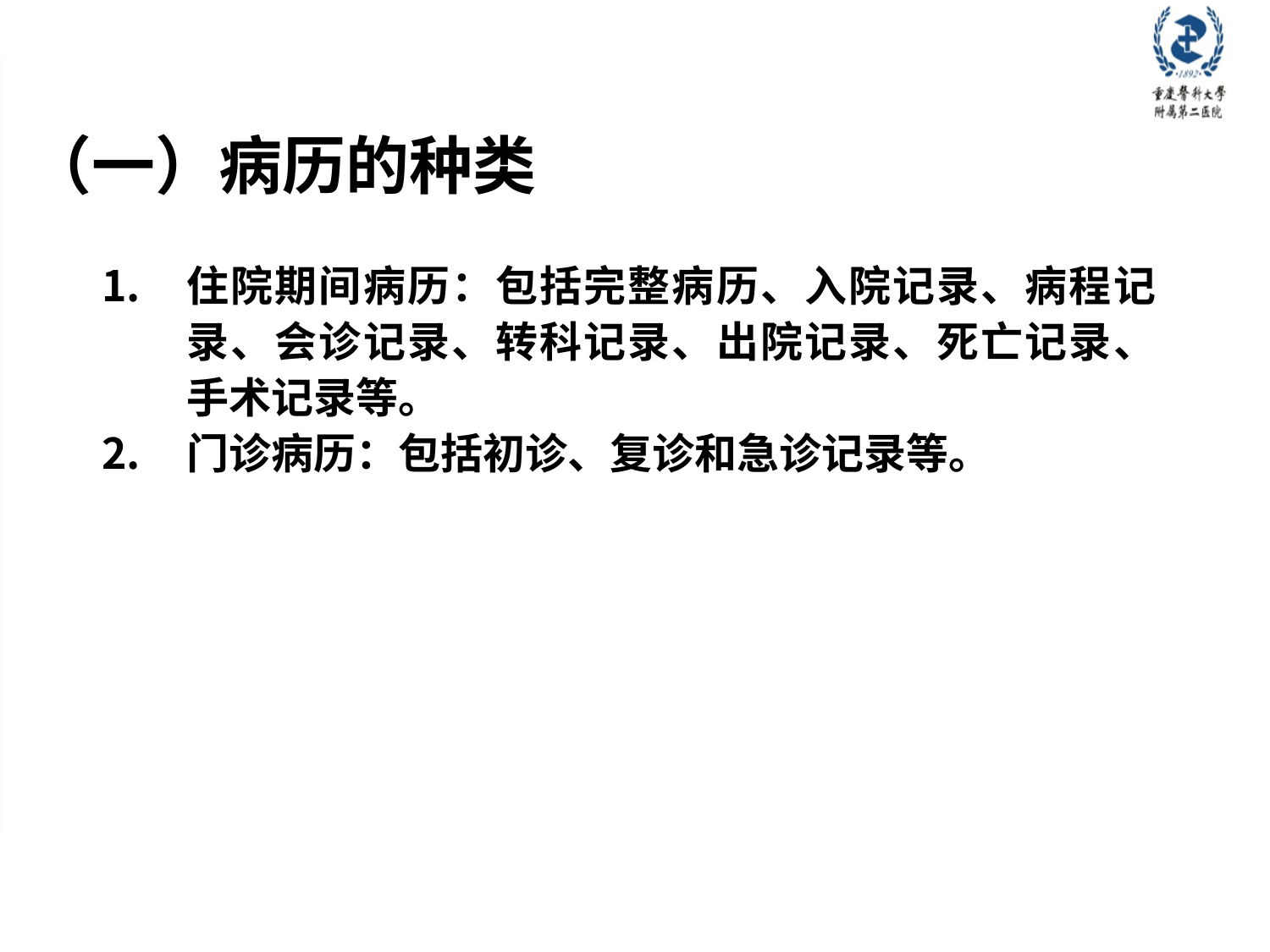

# （一）病历的种类
住院期间病历：包括完整病历、入院记录、病程记录、会诊记录、转科记录、出院记录、死亡记录、手术记录等。
门诊病历：包括初诊、复诊和急诊记录等。